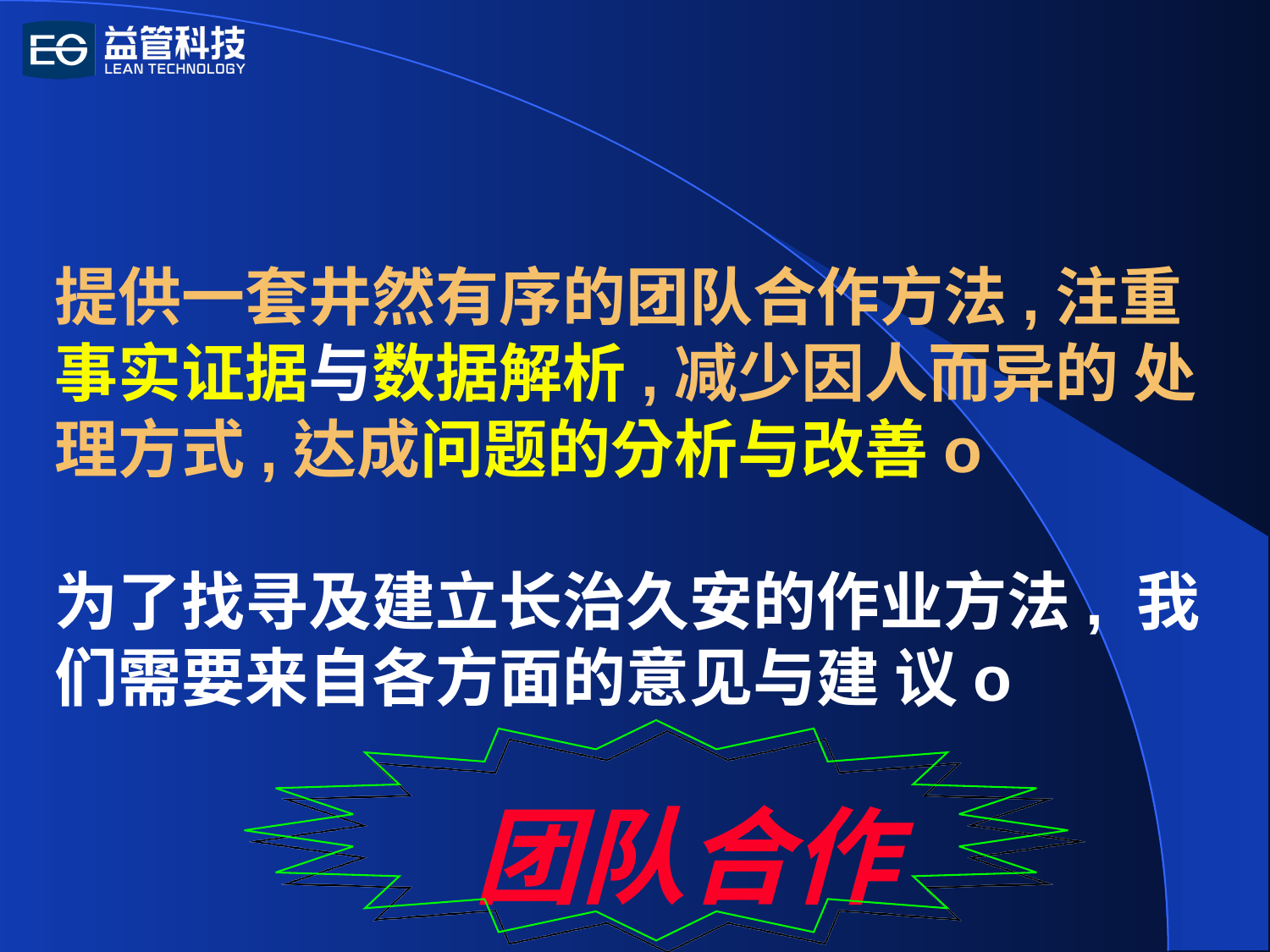

# 提供一套井然有序的团队合作方法,注重事实证据与数据解析,减少因人而异的 处理方式,达成问题的分析与改善o 为了找寻及建立长治久安的作业方法, 我们需要来自各方面的意见与建 议o 团队合作